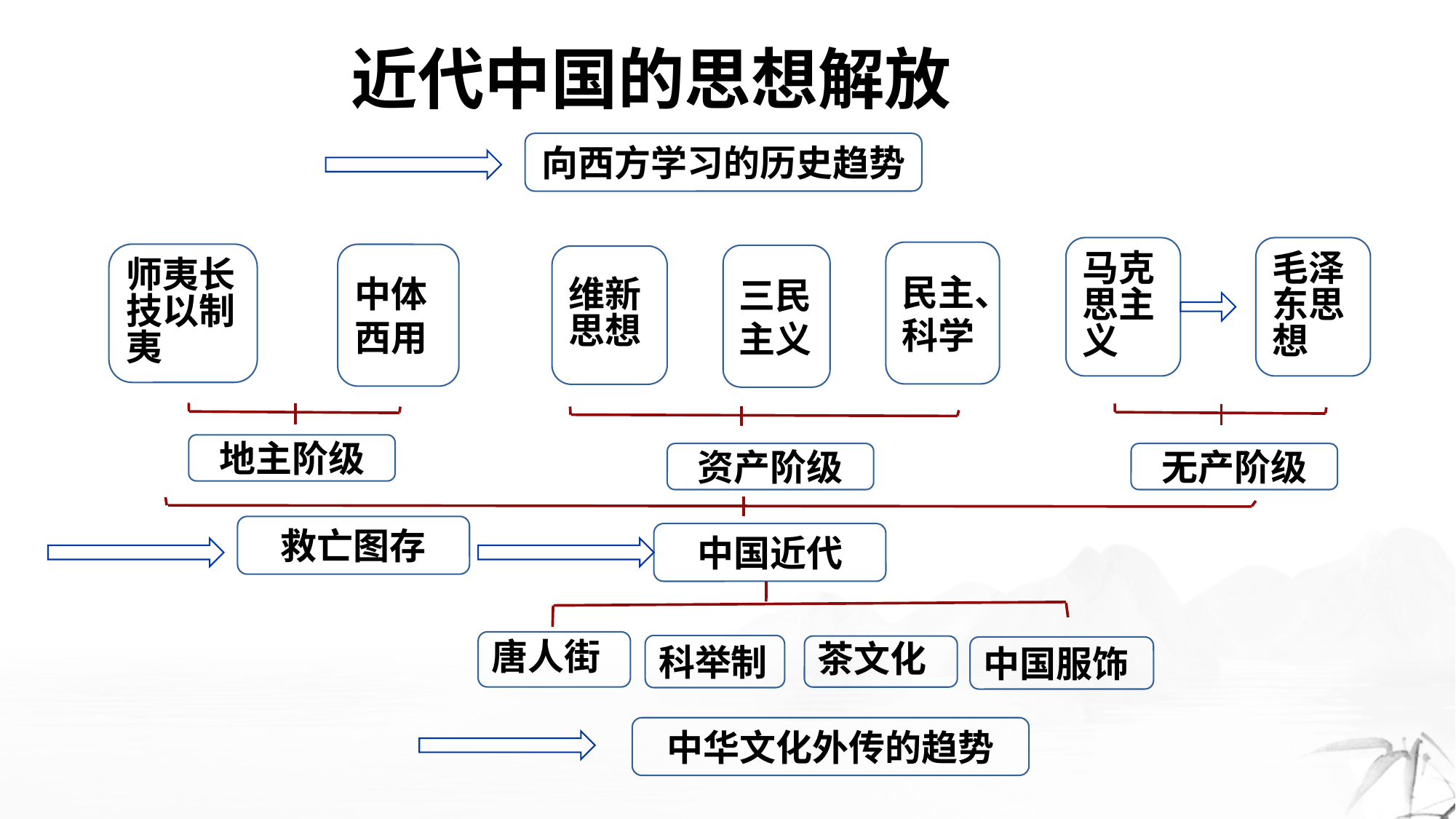

近代中国的思想解放
向西方学习的历史趋势

马克思主义
毛泽东思想
民主、科学
师夷长技以制夷
中体西用
三民主义
维新思想

地主阶级
资产阶级
无产阶级
救亡图存
中国近代

唐人街
科举制
茶文化
中国服饰
中华文化外传的趋势